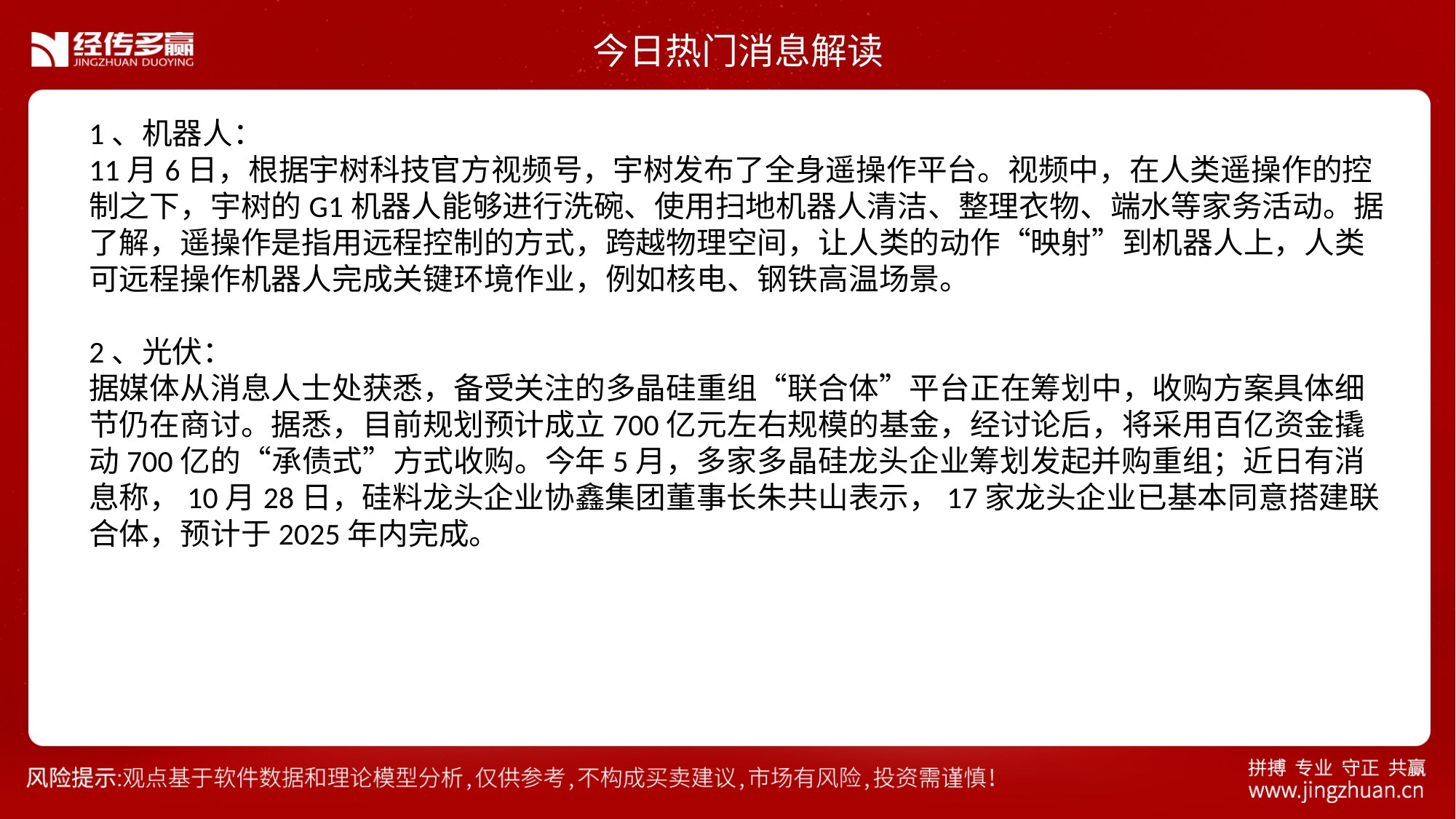

今日热门消息解读
1、机器人：
11月6日，根据宇树科技官方视频号，宇树发布了全身遥操作平台。视频中，在人类遥操作的控制之下，宇树的G1机器人能够进行洗碗、使用扫地机器人清洁、整理衣物、端水等家务活动。据了解，遥操作是指用远程控制的方式，跨越物理空间，让人类的动作“映射”到机器人上，人类可远程操作机器人完成关键环境作业，例如核电、钢铁高温场景。

2、光伏：
据媒体从消息人士处获悉，备受关注的多晶硅重组“联合体”平台正在筹划中，收购方案具体细节仍在商讨。据悉，目前规划预计成立700亿元左右规模的基金，经讨论后，将采用百亿资金撬动700亿的“承债式”方式收购。今年5月，多家多晶硅龙头企业筹划发起并购重组；近日有消息称，10月28日，硅料龙头企业协鑫集团董事长朱共山表示，17家龙头企业已基本同意搭建联合体，预计于2025年内完成。